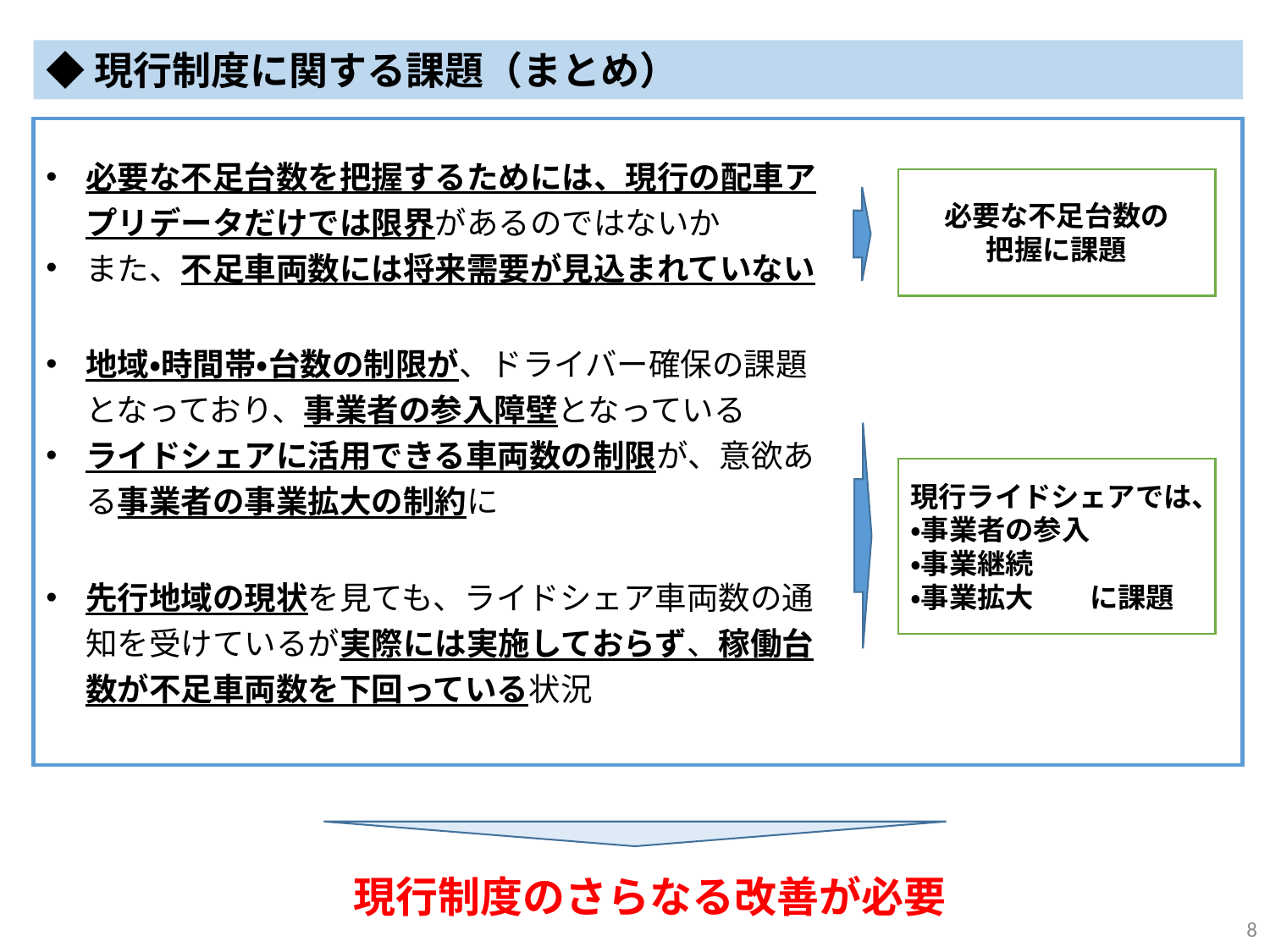

◆現行制度に関する課題（まとめ）

必要な不足台数を把握するためには、現行の配車アプリデータだけでは限界があるのではないか
また、不足車両数には将来需要が見込まれていない
地域・時間帯・台数の制限が、ドライバー確保の課題となっており、事業者の参入障壁となっている
ライドシェアに活用できる車両数の制限が、意欲ある事業者の事業拡大の制約に

先行地域の現状を見ても、ライドシェア車両数の通知を受けているが実際には実施しておらず、稼働台数が不足車両数を下回っている状況

必要な不足台数の
把握に課題

現行ライドシェアでは、
・事業者の参入
・事業継続
・事業拡大　　に課題

現行制度のさらなる改善が必要
8